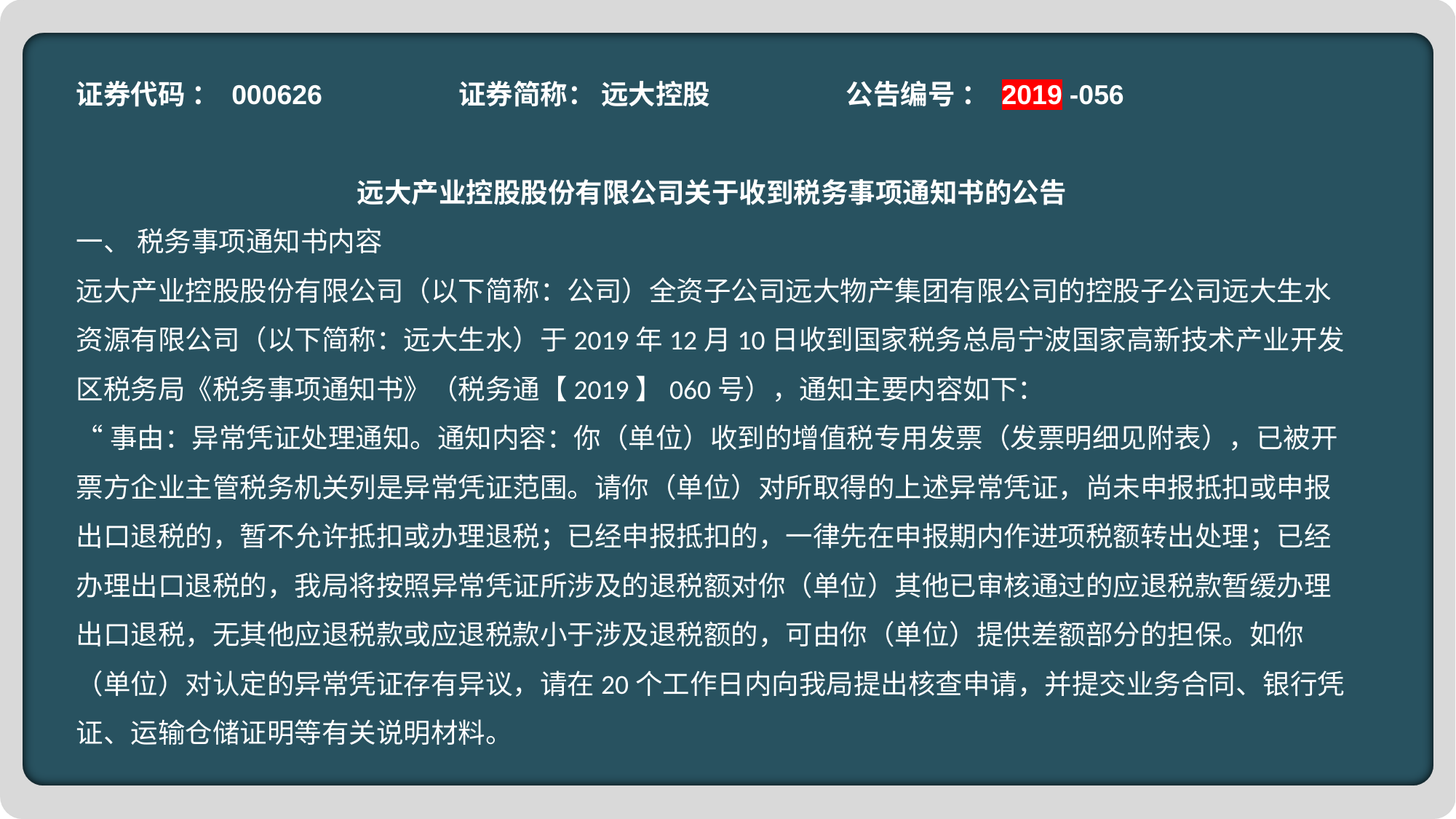

证券代码 ： 000626                 证券简称： 远大控股                      公告编号 ： 2019 -056

远大产业控股股份有限公司关于收到税务事项通知书的公告
一、 税务事项通知书内容
远大产业控股股份有限公司（以下简称：公司）全资子公司远大物产集团有限公司的控股子公司远大生水资源有限公司（以下简称：远大生水）于2019年12月10日收到国家税务总局宁波国家高新技术产业开发区税务局《税务事项通知书》（税务通【2019】060号），通知主要内容如下：
“事由：异常凭证处理通知。通知内容：你（单位）收到的增值税专用发票（发票明细见附表），已被开票方企业主管税务机关列是异常凭证范围。请你（单位）对所取得的上述异常凭证，尚未申报抵扣或申报出口退税的，暂不允许抵扣或办理退税；已经申报抵扣的，一律先在申报期内作进项税额转出处理；已经办理出口退税的，我局将按照异常凭证所涉及的退税额对你（单位）其他已审核通过的应退税款暂缓办理出口退税，无其他应退税款或应退税款小于涉及退税额的，可由你（单位）提供差额部分的担保。如你（单位）对认定的异常凭证存有异议，请在20个工作日内向我局提出核查申请，并提交业务合同、银行凭证、运输仓储证明等有关说明材料。